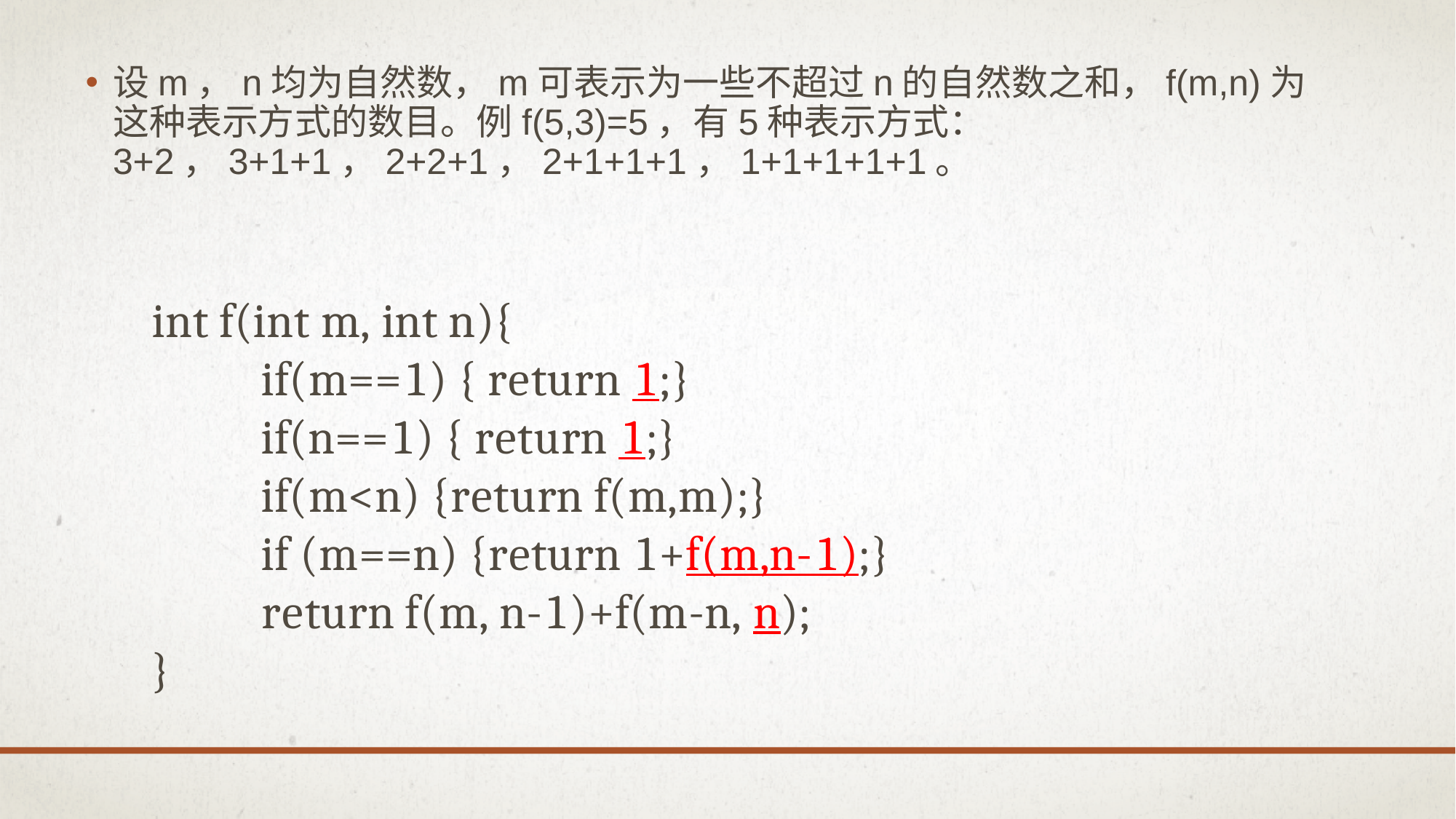

设m，n均为自然数，m可表示为一些不超过n的自然数之和，f(m,n)为这种表示方式的数目。例f(5,3)=5，有5种表示方式：3+2，3+1+1，2+2+1，2+1+1+1，1+1+1+1+1。
int f(int m, int n){
	if(m==1) { return 1;}
	if(n==1) { return 1;}
	if(m<n) {return f(m,m);}
	if (m==n) {return 1+f(m,n-1);}
	return f(m, n-1)+f(m-n, n);
}